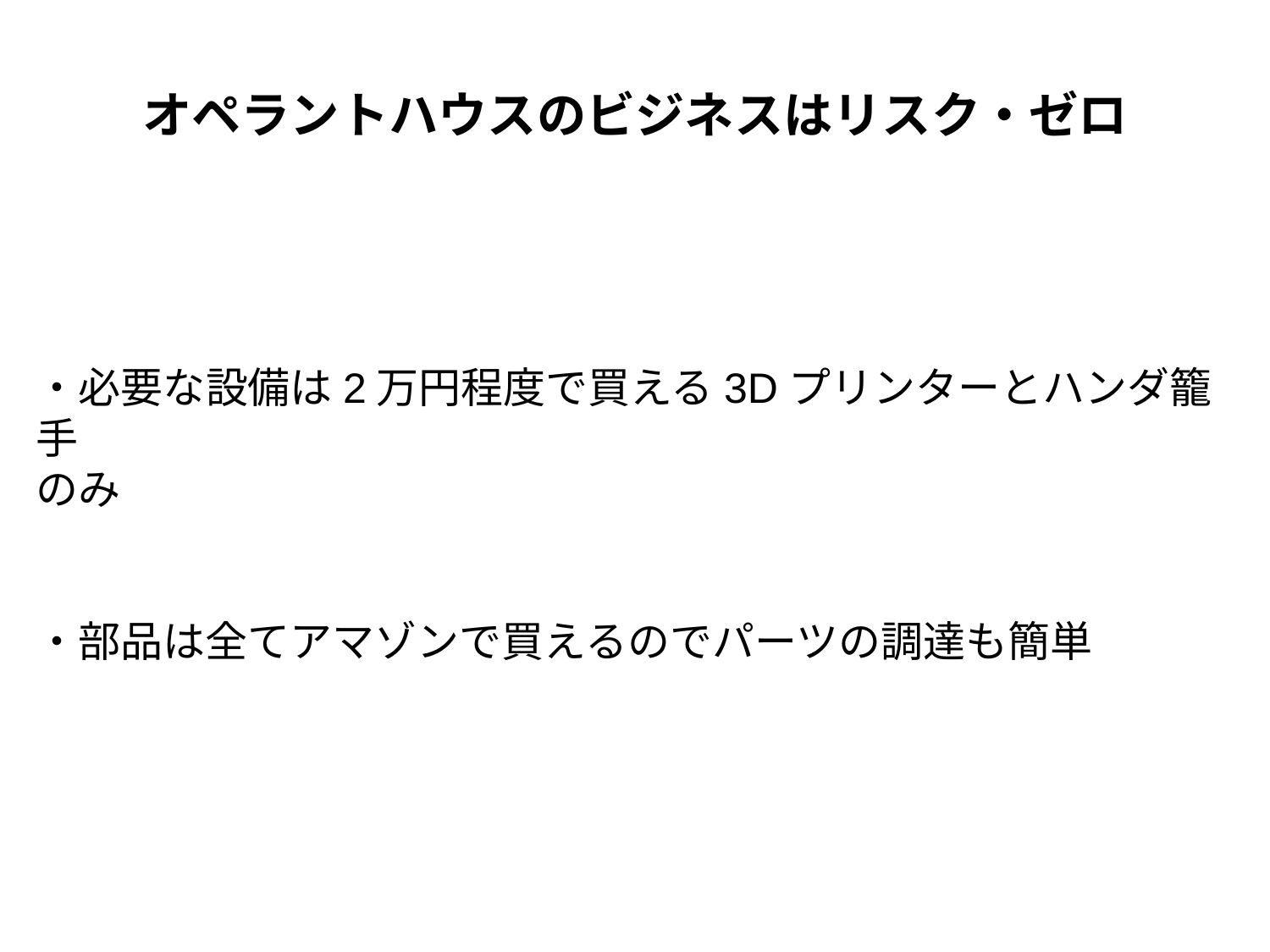

オペラントハウスのビジネスはリスク・ゼロ
・必要な設備は2万円程度で買える3Dプリンターとハンダ籠手
のみ

・部品は全てアマゾンで買えるのでパーツの調達も簡単